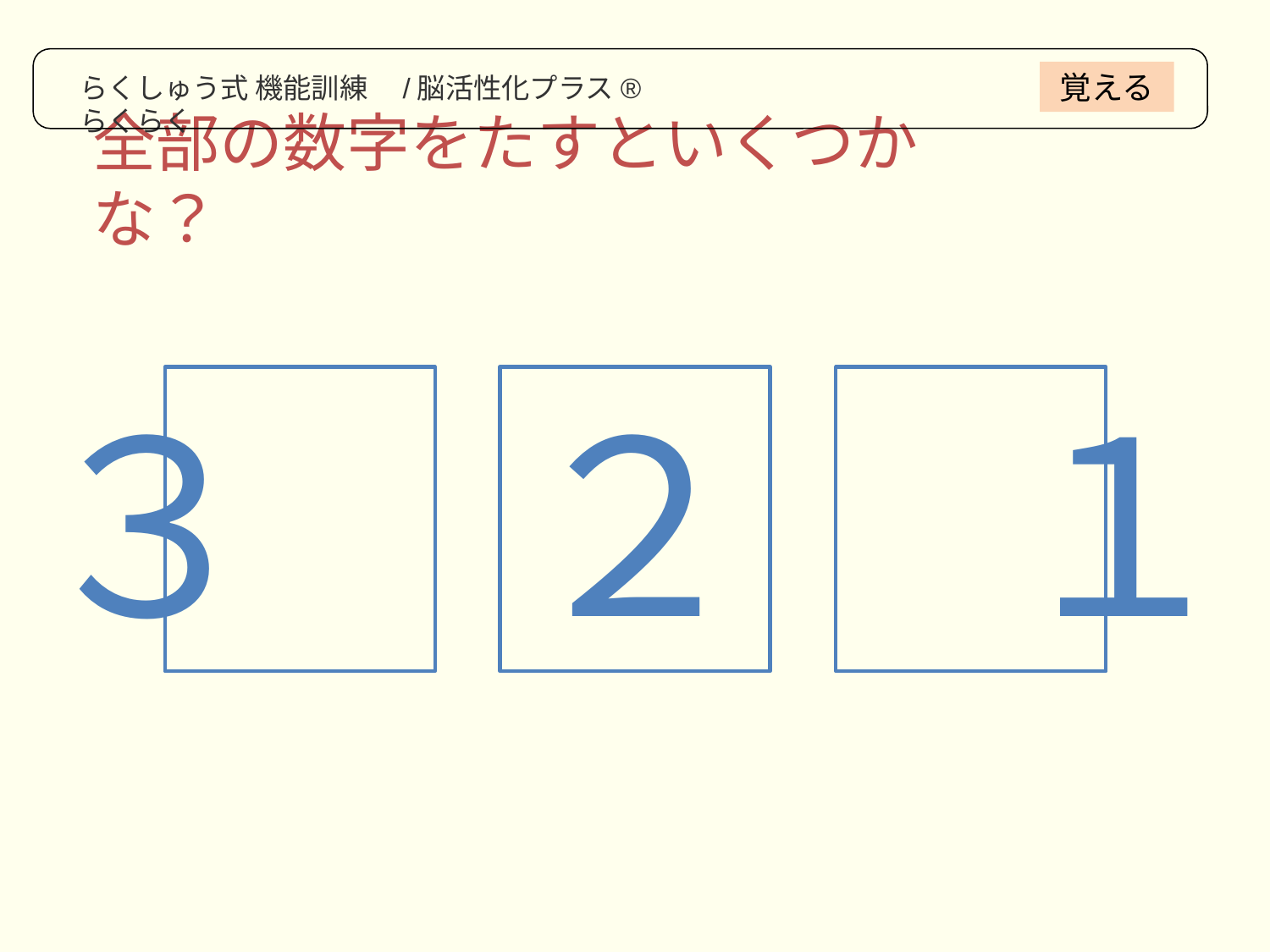

覚える
らくしゅう式 機能訓練　/脳活性化プラス®　らくらく
# 全部の数字をたすといくつかな？

３　２　１